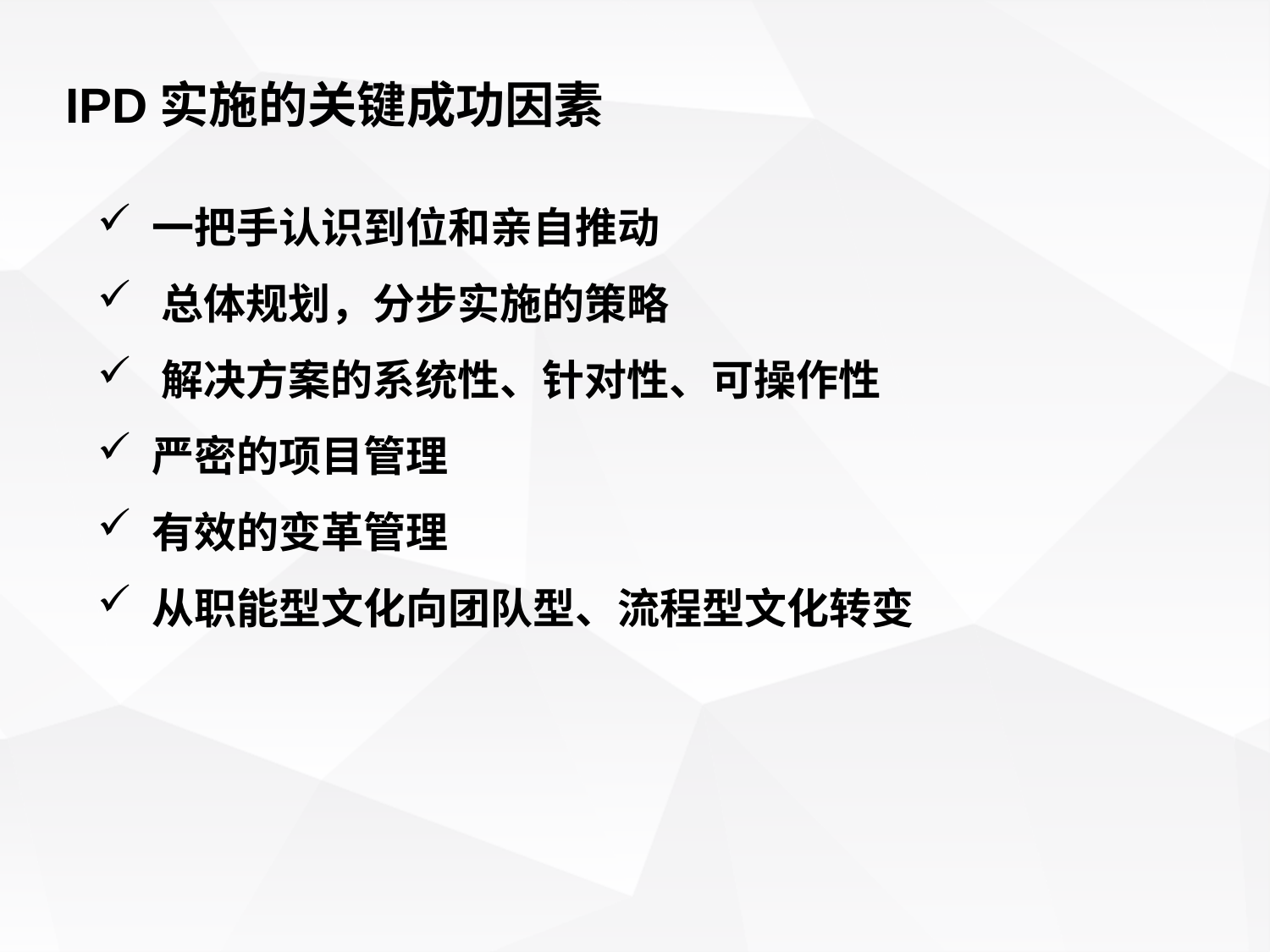

IPD实施的关键成功因素
 一把手认识到位和亲自推动
  总体规划，分步实施的策略
  解决方案的系统性、针对性、可操作性
 严密的项目管理
 有效的变革管理
 从职能型文化向团队型、流程型文化转变